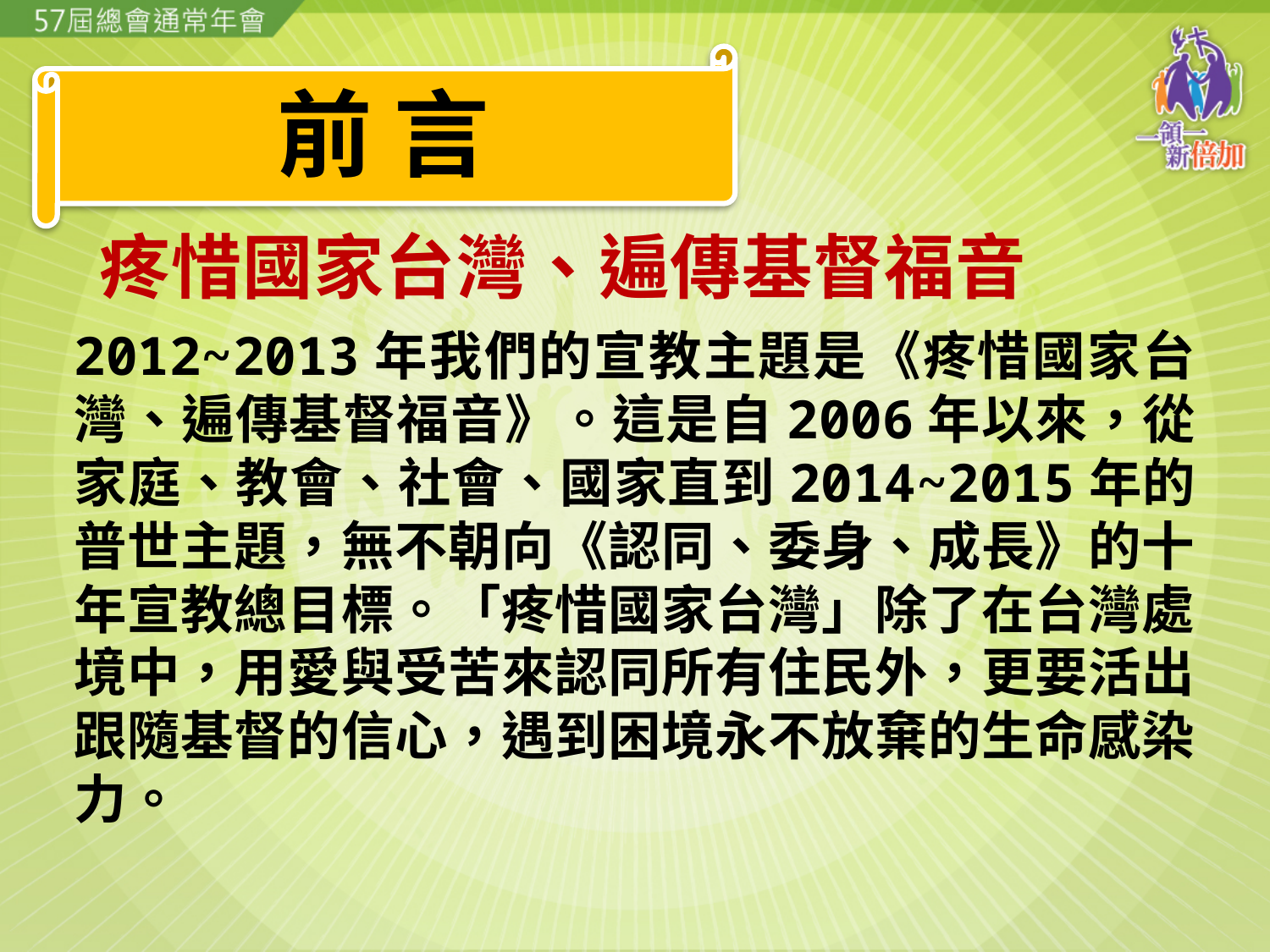

前 言
疼惜國家台灣、遍傳基督福音
2012~2013年我們的宣教主題是《疼惜國家台灣、遍傳基督福音》。這是自2006年以來，從家庭、教會、社會、國家直到2014~2015年的普世主題，無不朝向《認同、委身、成長》的十年宣教總目標。「疼惜國家台灣」除了在台灣處境中，用愛與受苦來認同所有住民外，更要活出跟隨基督的信心，遇到困境永不放棄的生命感染力。